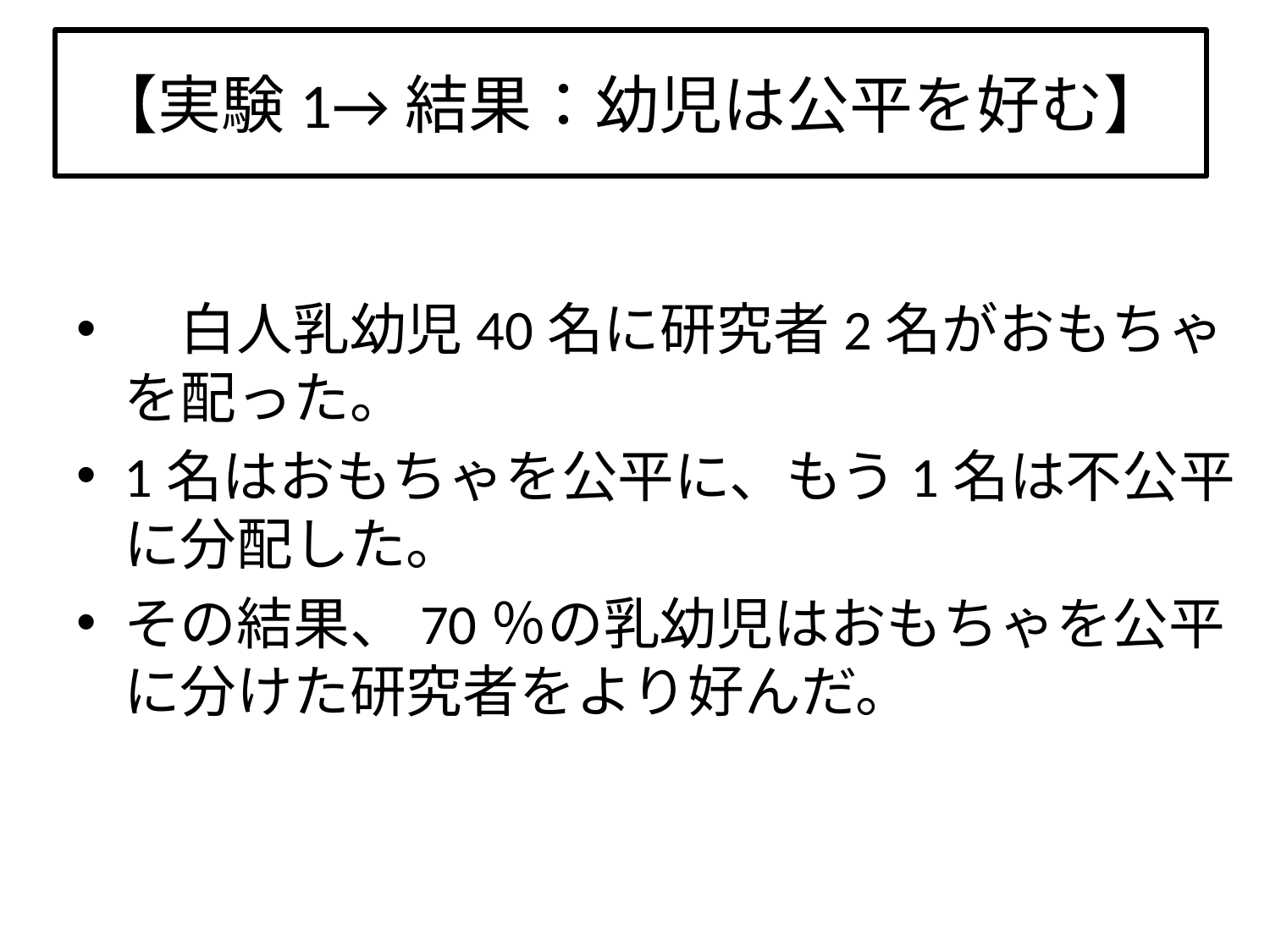

# 【実験1→結果：幼児は公平を好む】
　白人乳幼児40名に研究者2名がおもちゃを配った。
1名はおもちゃを公平に、もう1名は不公平に分配した。
その結果、70％の乳幼児はおもちゃを公平に分けた研究者をより好んだ。